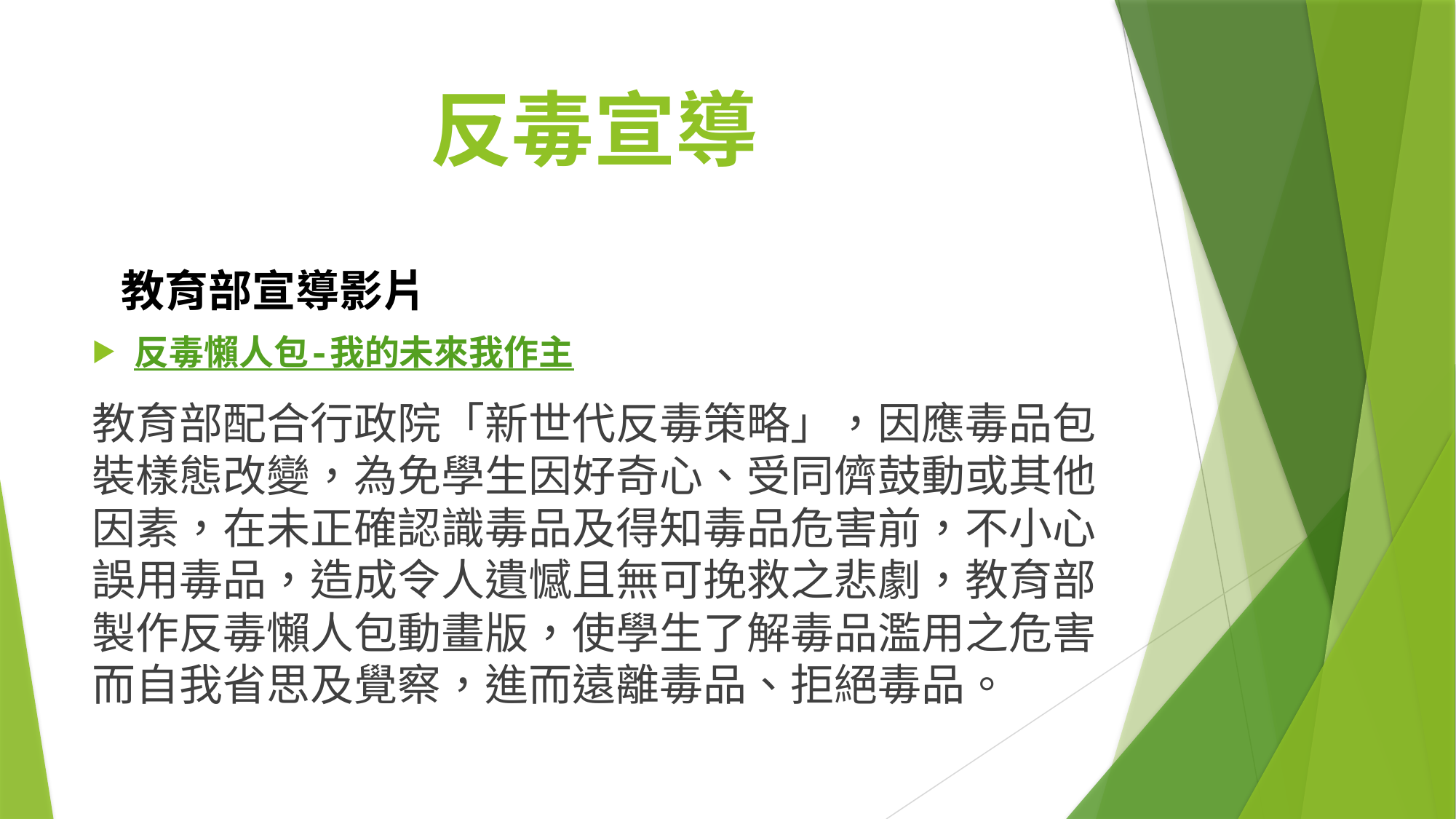

# 反毒宣導
  教育部宣導影片
反毒懶人包-我的未來我作主
教育部配合行政院「新世代反毒策略」，因應毒品包裝樣態改變，為免學生因好奇心、受同儕鼓動或其他因素，在未正確認識毒品及得知毒品危害前，不小心誤用毒品，造成令人遺憾且無可挽救之悲劇，教育部製作反毒懶人包動畫版，使學生了解毒品濫用之危害而自我省思及覺察，進而遠離毒品、拒絕毒品。